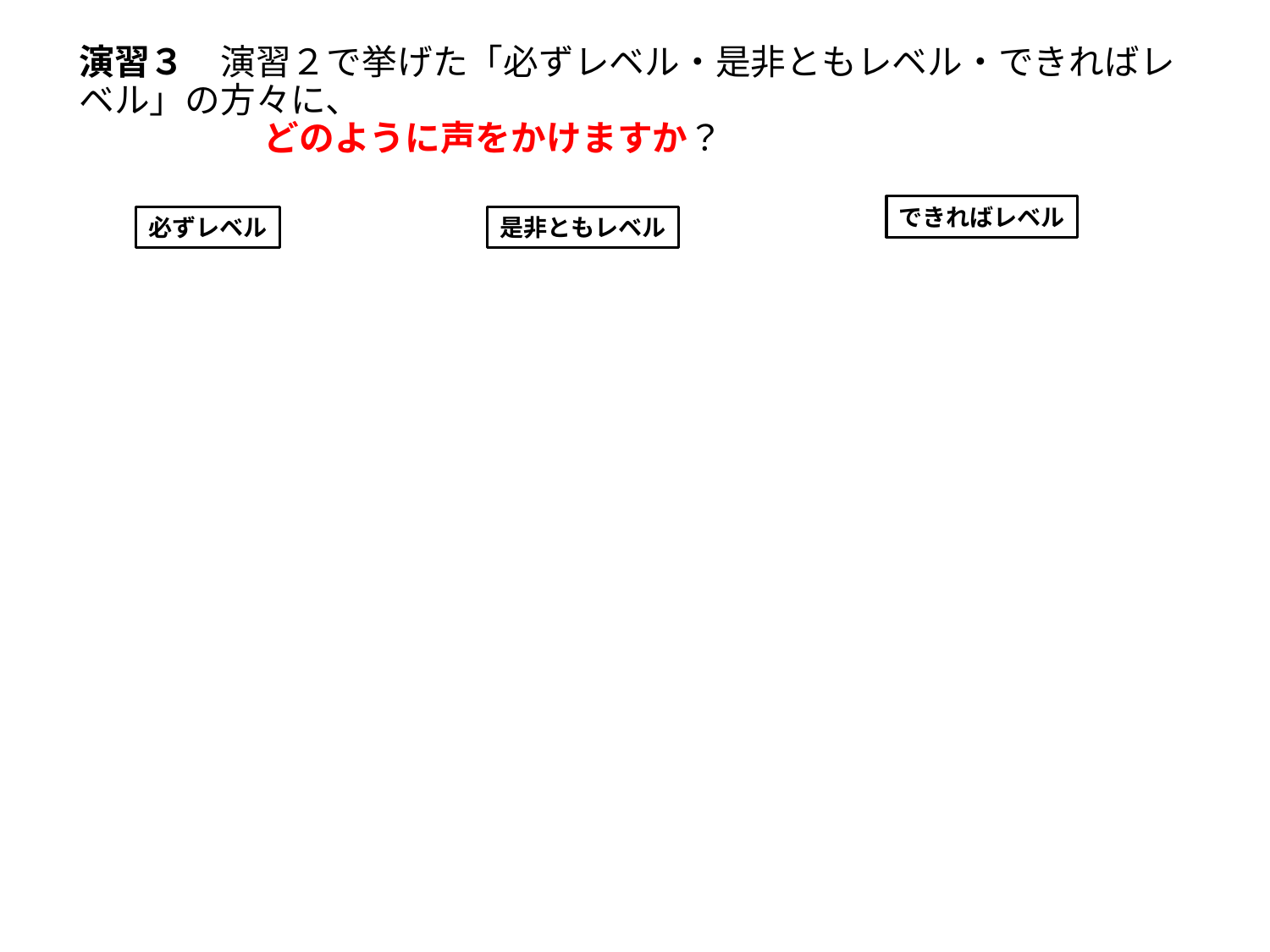

# 演習３　演習２で挙げた「必ずレベル・是非ともレベル・できればレベル」の方々に、 　　　　　 どのように声をかけますか？
できればレベル
必ずレベル
是非ともレベル